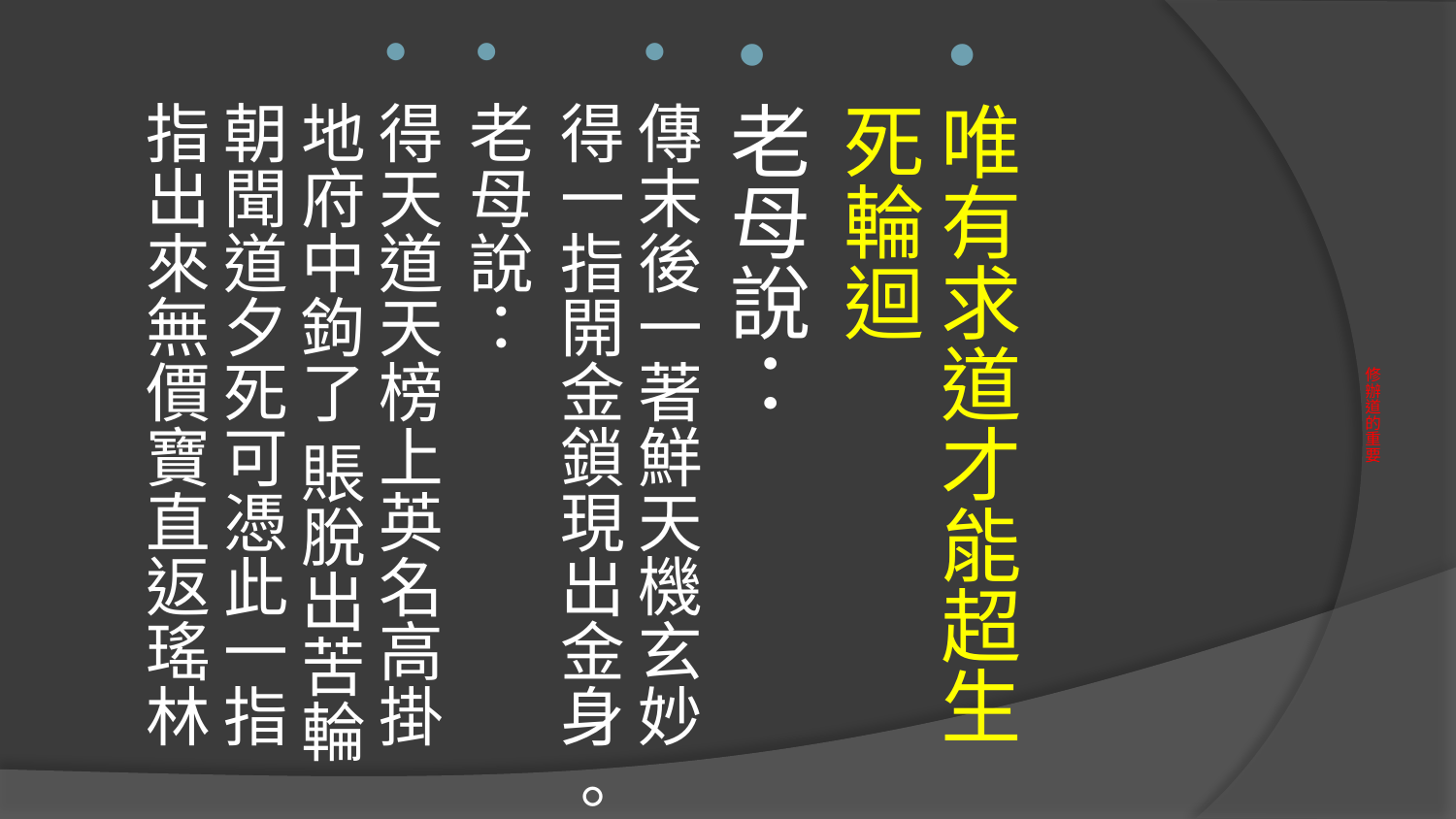

唯有求道才能超生死輪迴
老母說：
傳末後一著鮮天機玄妙 得一指開金鎖現出金身 。
老母說：
得天道天榜上英名高掛地府中鉤了 賬脫出苦輪朝聞道夕死可憑此一指指出來無價寶直返瑤林

# 修辦道的重要